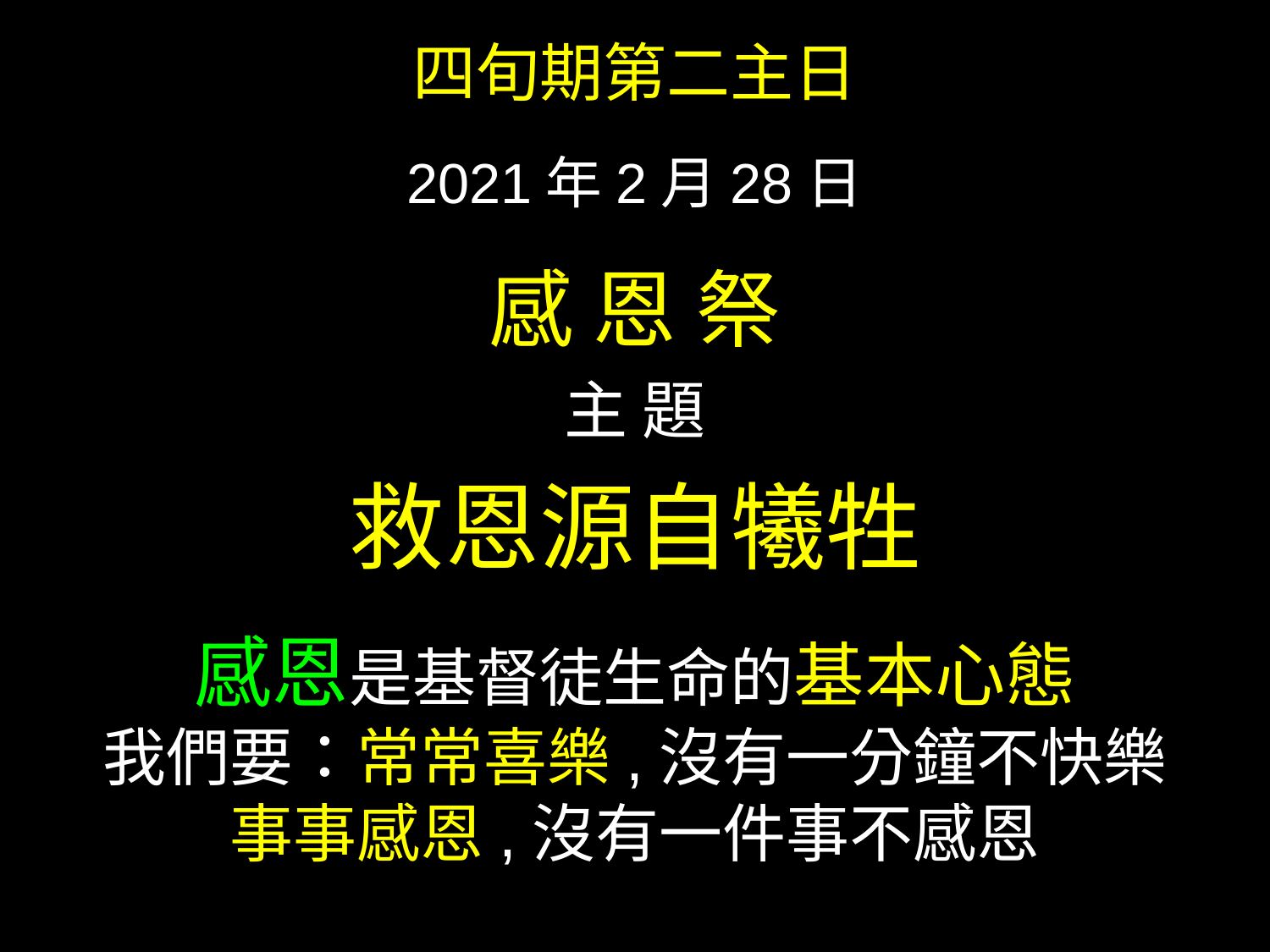

四旬期第二主日

2021年2月28日

感 恩 祭

主 題
救恩源自犧牲
感恩是基督徒生命的基本心態
我們要：常常喜樂,沒有一分鐘不快樂
事事感恩,沒有一件事不感恩